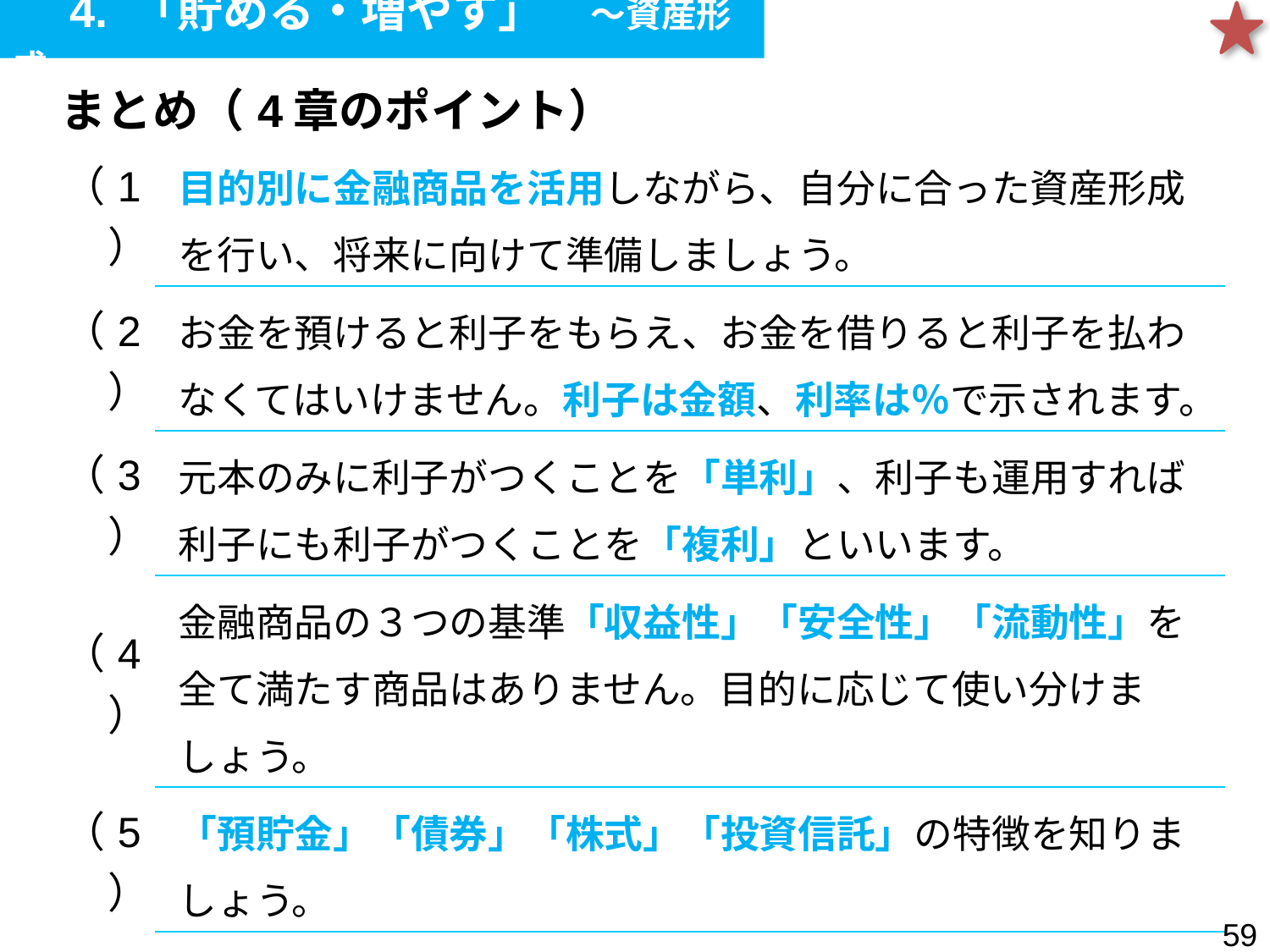

4. 「貯める・増やす」　～資産形成

| まとめ（4章のポイント） |
| --- |
| （1） | 目的別に金融商品を活用しながら、自分に合った資産形成を行い、将来に向けて準備しましょう。 |
| --- | --- |
| （2） | お金を預けると利子をもらえ、お金を借りると利子を払わなくてはいけません。利子は金額、利率は％で示されます。 |
| （3） | 元本のみに利子がつくことを「単利」、利子も運用すれば利子にも利子がつくことを「複利」といいます。 |
| （4） | 金融商品の３つの基準「収益性」「安全性」「流動性」を全て満たす商品はありません。目的に応じて使い分けましょう。 |
| （5） | 「預貯金」「債券」「株式」「投資信託」の特徴を知りましょう。 |
| （6） | 投資とは自分の資金を経済活動に提供することで、利益の一部を受け取ることです。経済活動により、私たちの生活がより豊かで便利になります。 |
59